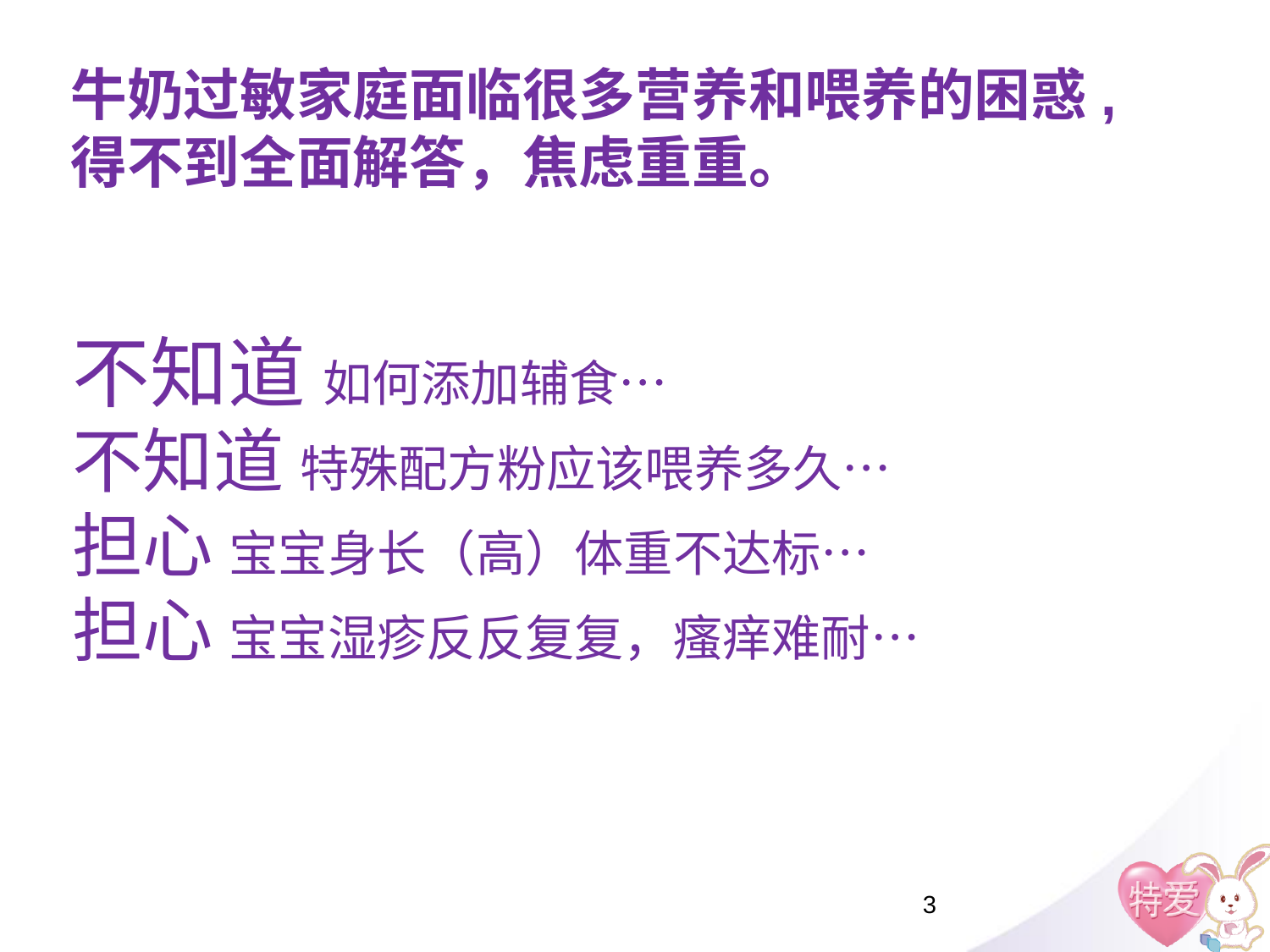

# 牛奶过敏家庭面临很多营养和喂养的困惑, 得不到全面解答，焦虑重重。
不知道 如何添加辅食…
不知道 特殊配方粉应该喂养多久…
担心 宝宝身长（高）体重不达标…
担心 宝宝湿疹反反复复，瘙痒难耐…
3